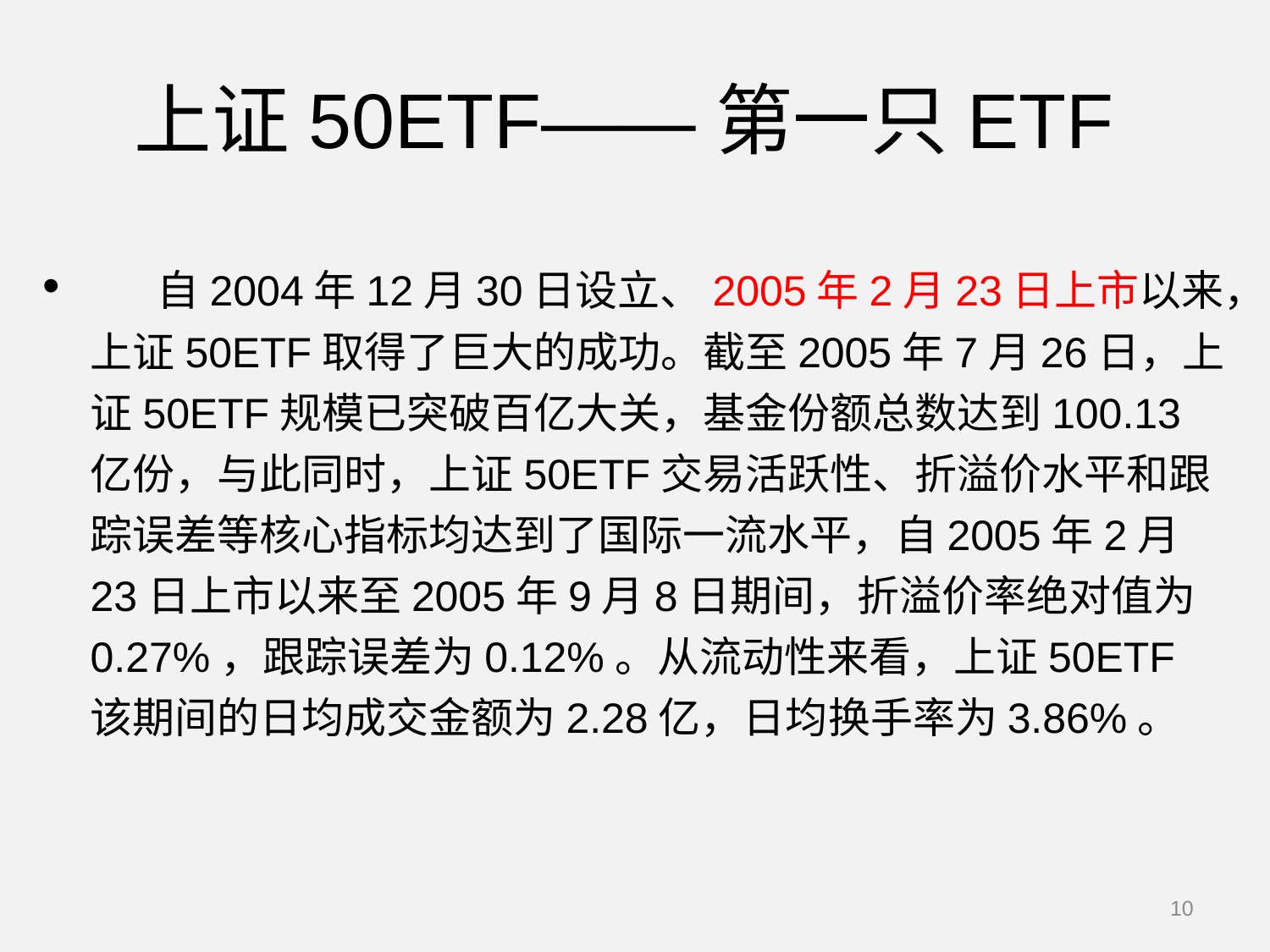

# 上证50ETF——第一只ETF
     自2004年12月30日设立、2005年2月23日上市以来，上证50ETF取得了巨大的成功。截至2005年7月26日，上证50ETF规模已突破百亿大关，基金份额总数达到100.13亿份，与此同时，上证50ETF交易活跃性、折溢价水平和跟踪误差等核心指标均达到了国际一流水平，自2005年2月23日上市以来至2005年9月8日期间，折溢价率绝对值为0.27%，跟踪误差为0.12%。从流动性来看，上证50ETF该期间的日均成交金额为2.28亿，日均换手率为3.86%。
10